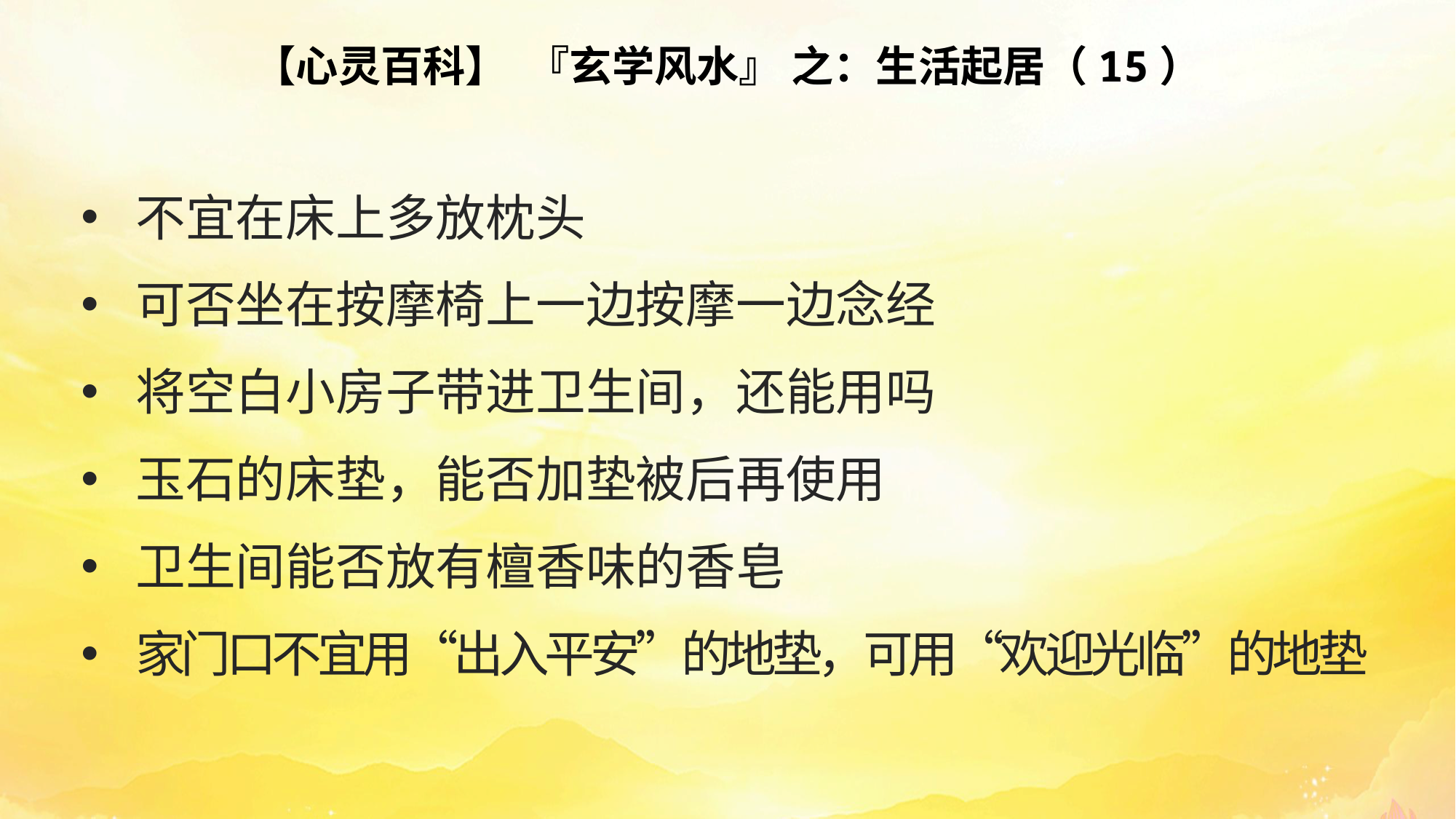

【心灵百科】  『玄学风水』 之：生活起居（15）
不宜在床上多放枕头
可否坐在按摩椅上一边按摩一边念经
将空白小房子带进卫生间，还能用吗
玉石的床垫，能否加垫被后再使用
卫生间能否放有檀香味的香皂
家门口不宜用“出入平安”的地垫，可用“欢迎光临”的地垫